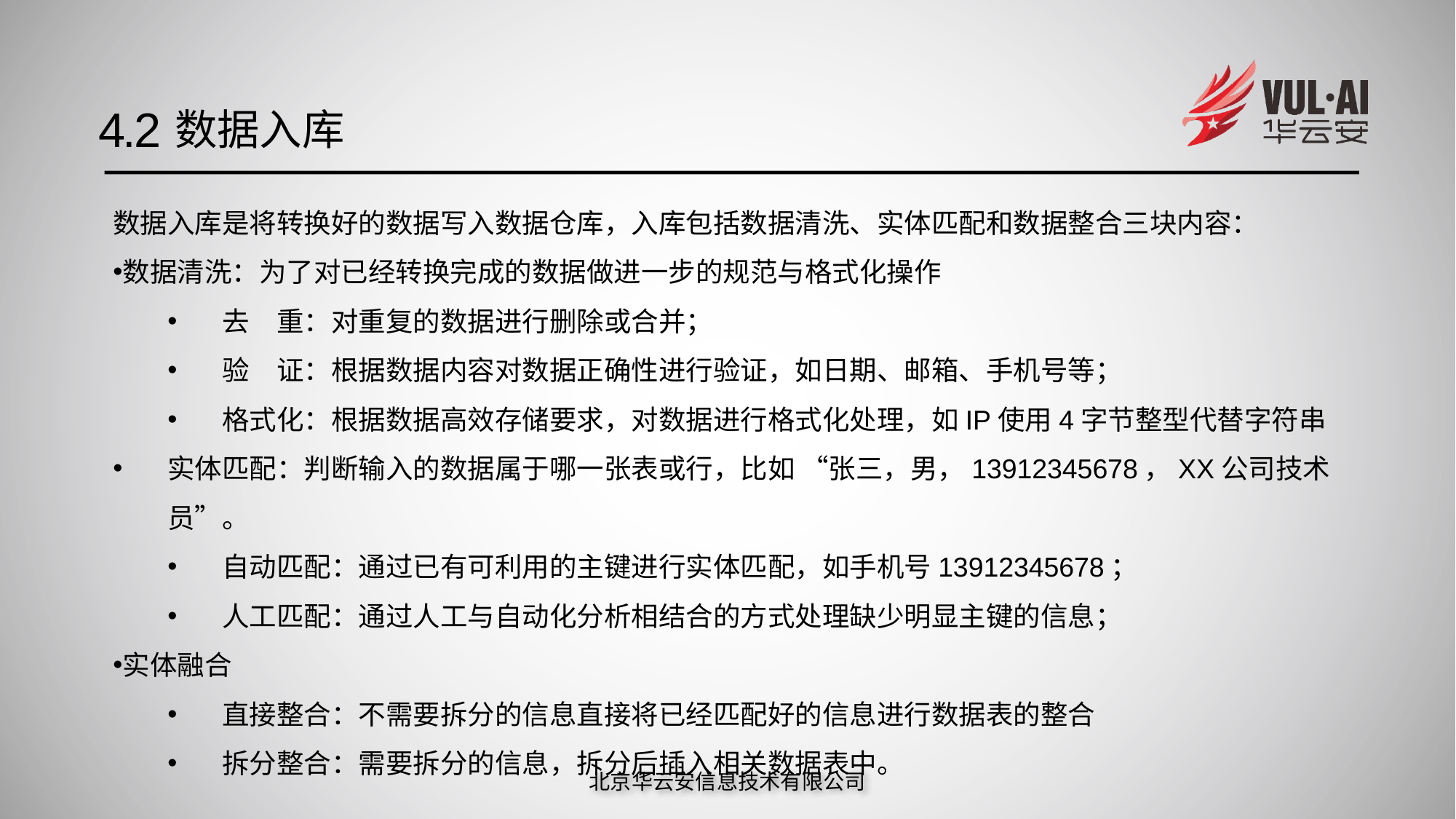

4.2
数据入库
数据入库是将转换好的数据写入数据仓库，入库包括数据清洗、实体匹配和数据整合三块内容：
数据清洗：为了对已经转换完成的数据做进一步的规范与格式化操作
去　重：对重复的数据进行删除或合并；
验　证：根据数据内容对数据正确性进行验证，如日期、邮箱、手机号等；
格式化：根据数据高效存储要求，对数据进行格式化处理，如IP使用4字节整型代替字符串
实体匹配：判断输入的数据属于哪一张表或行，比如 “张三，男，13912345678，XX公司技术员”。
自动匹配：通过已有可利用的主键进行实体匹配，如手机号13912345678；
人工匹配：通过人工与自动化分析相结合的方式处理缺少明显主键的信息；
实体融合
直接整合：不需要拆分的信息直接将已经匹配好的信息进行数据表的整合
拆分整合：需要拆分的信息，拆分后插入相关数据表中。

北京华云安信息技术有限公司
18